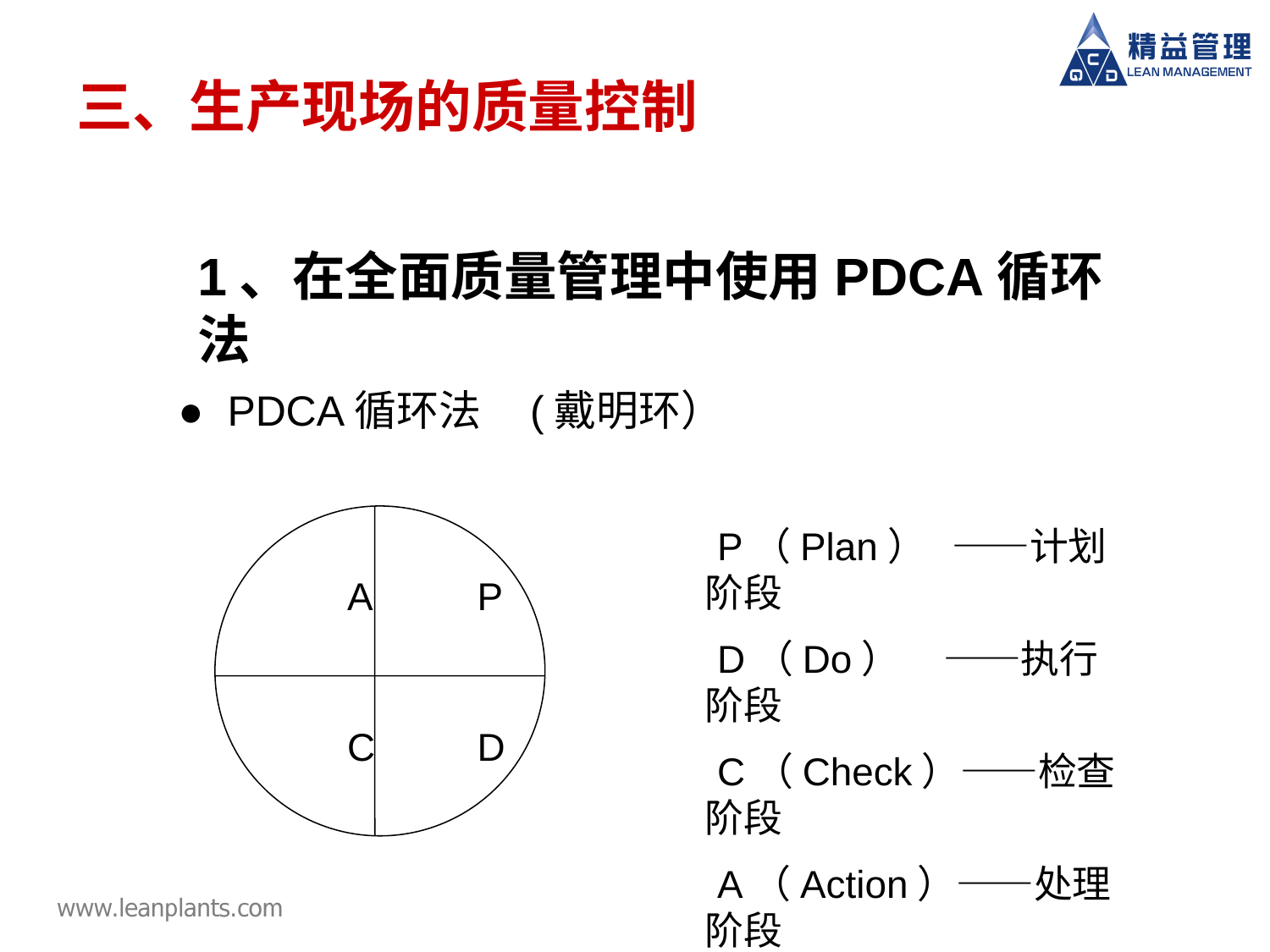

# 三、生产现场的质量控制
1、在全面质量管理中使用PDCA循环法
●  PDCA循环法    (戴明环）

P（Plan）   ——计划阶段
D（Do）     ——执行阶段
C（Check）——检查阶段
A（Action）——处理阶段

A
P

C
D